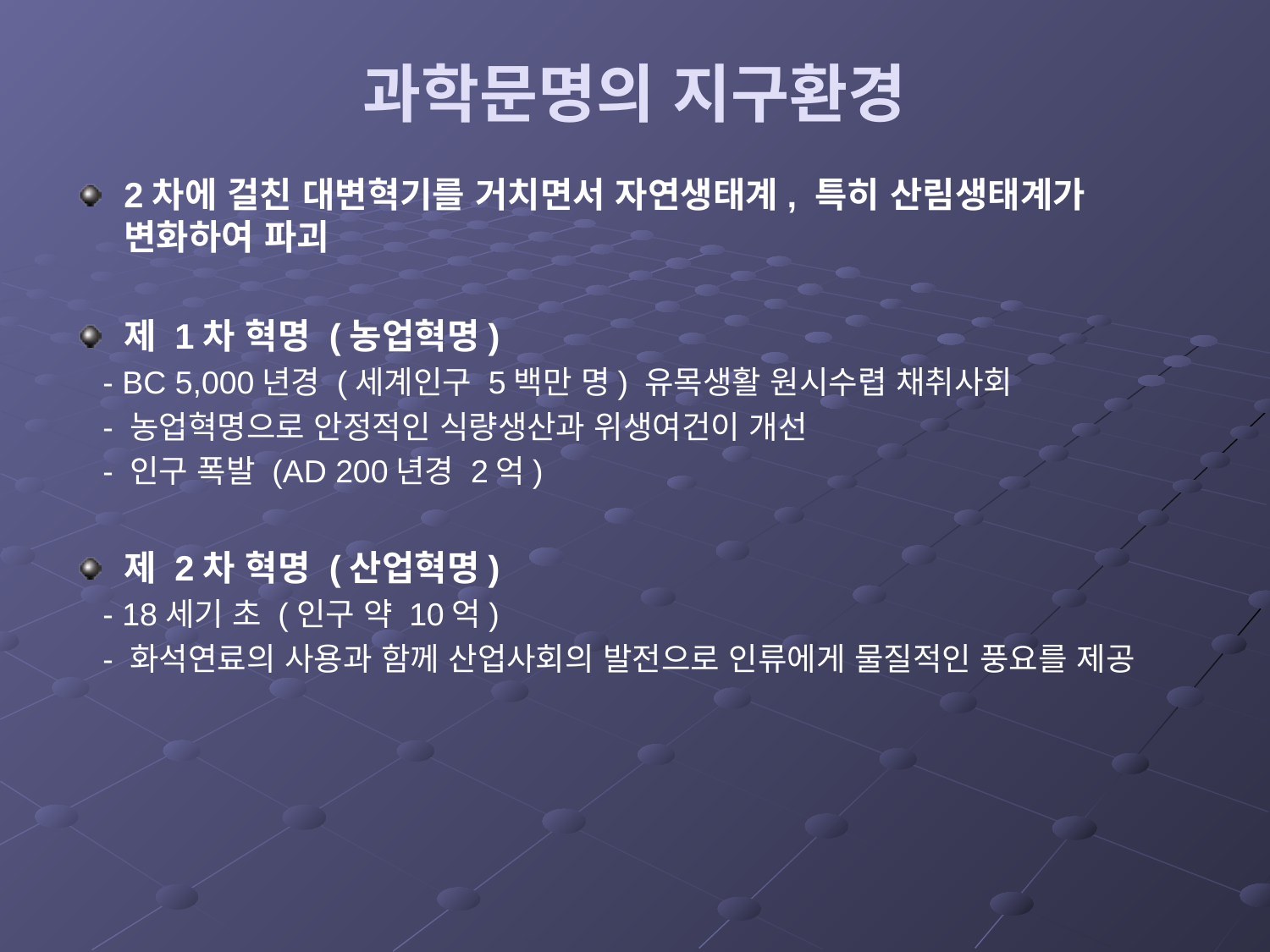

# 과학문명의 지구환경
2차에 걸친 대변혁기를 거치면서 자연생태계, 특히 산림생태계가 변화하여 파괴

제 1차 혁명 (농업혁명)
   - BC 5,000년경 (세계인구 5백만 명) 유목생활 원시수렵 채취사회
   - 농업혁명으로 안정적인 식량생산과 위생여건이 개선
   - 인구 폭발 (AD 200년경 2억)

제 2차 혁명 (산업혁명)
   - 18세기 초 (인구 약 10억)
   - 화석연료의 사용과 함께 산업사회의 발전으로 인류에게 물질적인 풍요를 제공